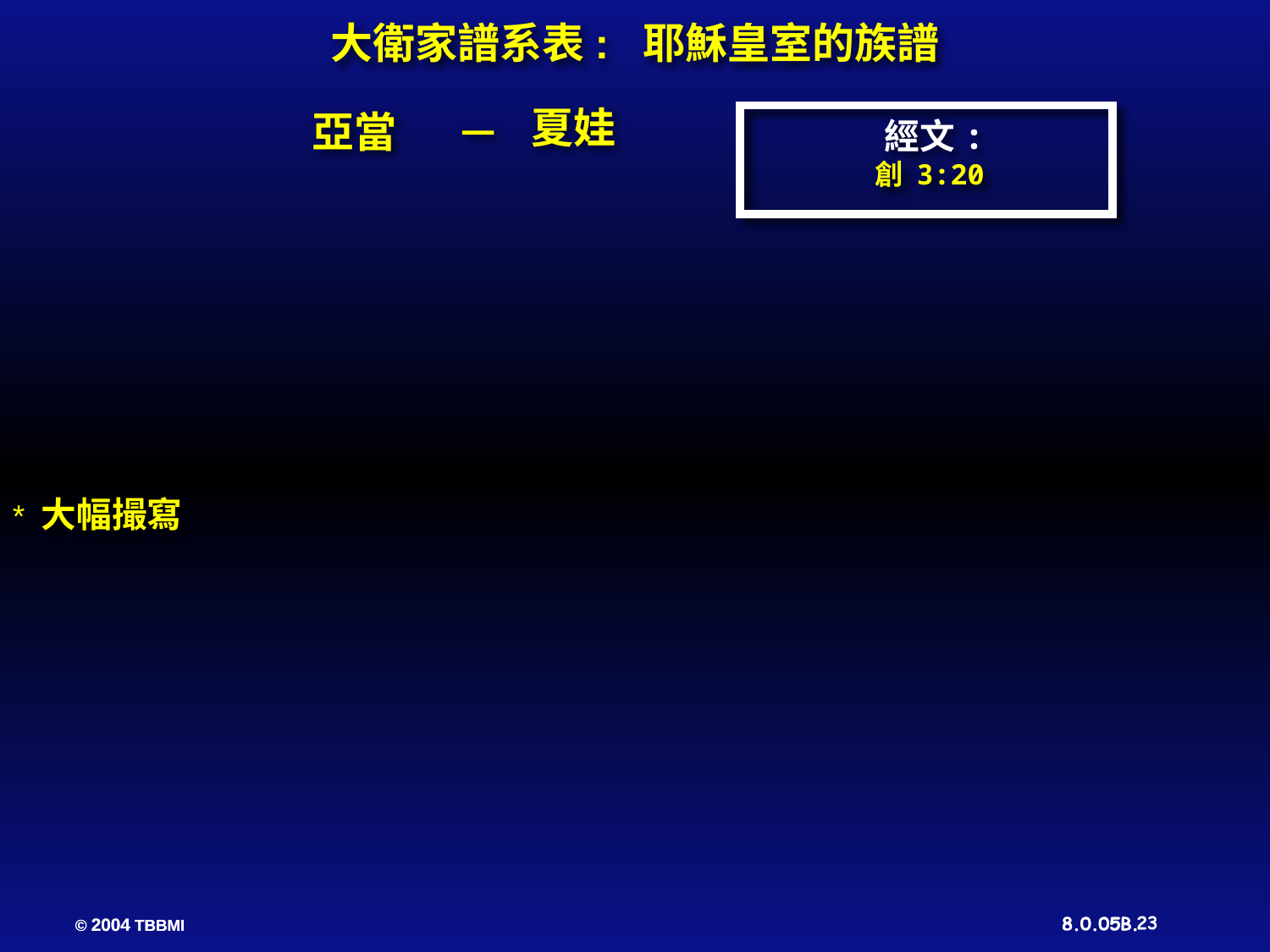

大衛家譜系表:  耶穌皇室的族譜
夏娃
亞當

經文:

創 3:20
* 大幅撮寫

23